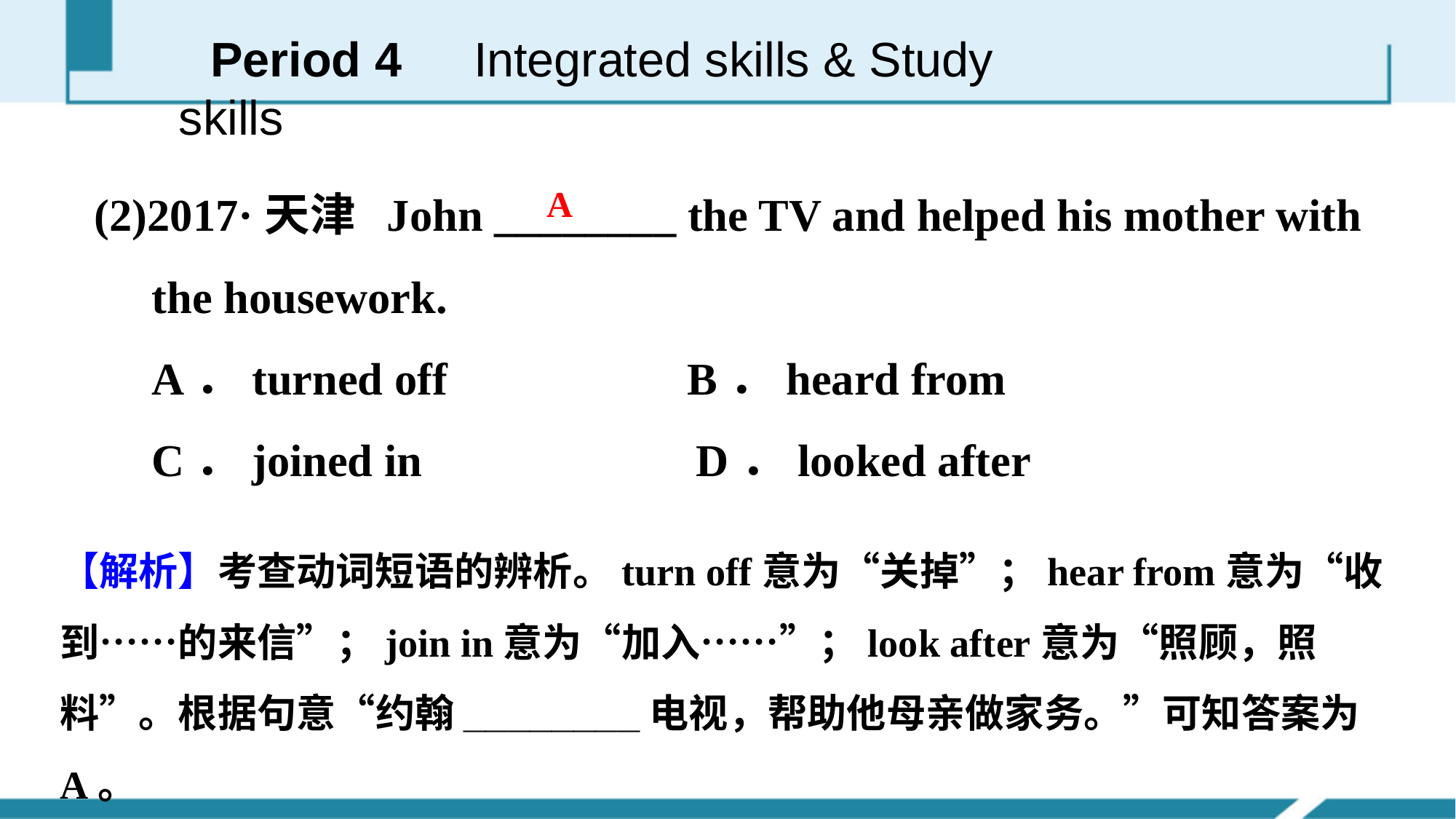

Period 4　Integrated skills & Study skills
(2)2017·天津  John ________ the TV and helped his mother with
     the housework.
     A．turned off                     B．heard from
     C．joined in                        D．looked after

A
【解析】考查动词短语的辨析。turn off意为“关掉”；hear from意为“收到……的来信”；join in意为“加入……”；look after意为“照顾，照料”。根据句意“约翰________电视，帮助他母亲做家务。”可知答案为A。